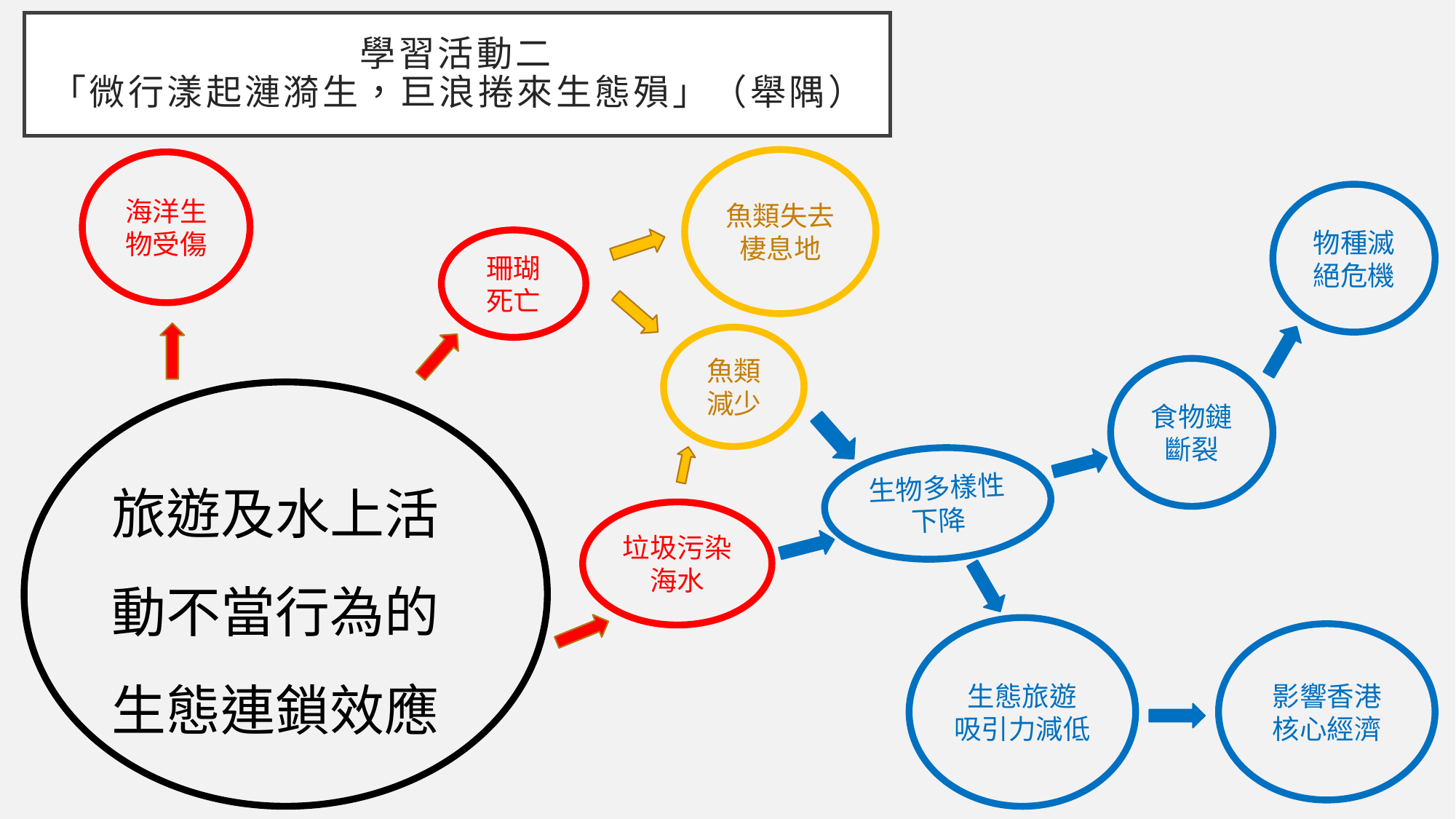

# 學習活動二 「微行漾起漣漪生，巨浪捲來生態殞」（舉隅）
魚類失去棲息地
海洋生物受傷
物種滅絕危機

珊瑚死亡

魚類減少

食物鏈斷裂
旅遊及水上活動不當行為的生態連鎖效應

生物多樣性下降
垃圾污染海水

生態旅遊
吸引力減低
影響香港核心經濟